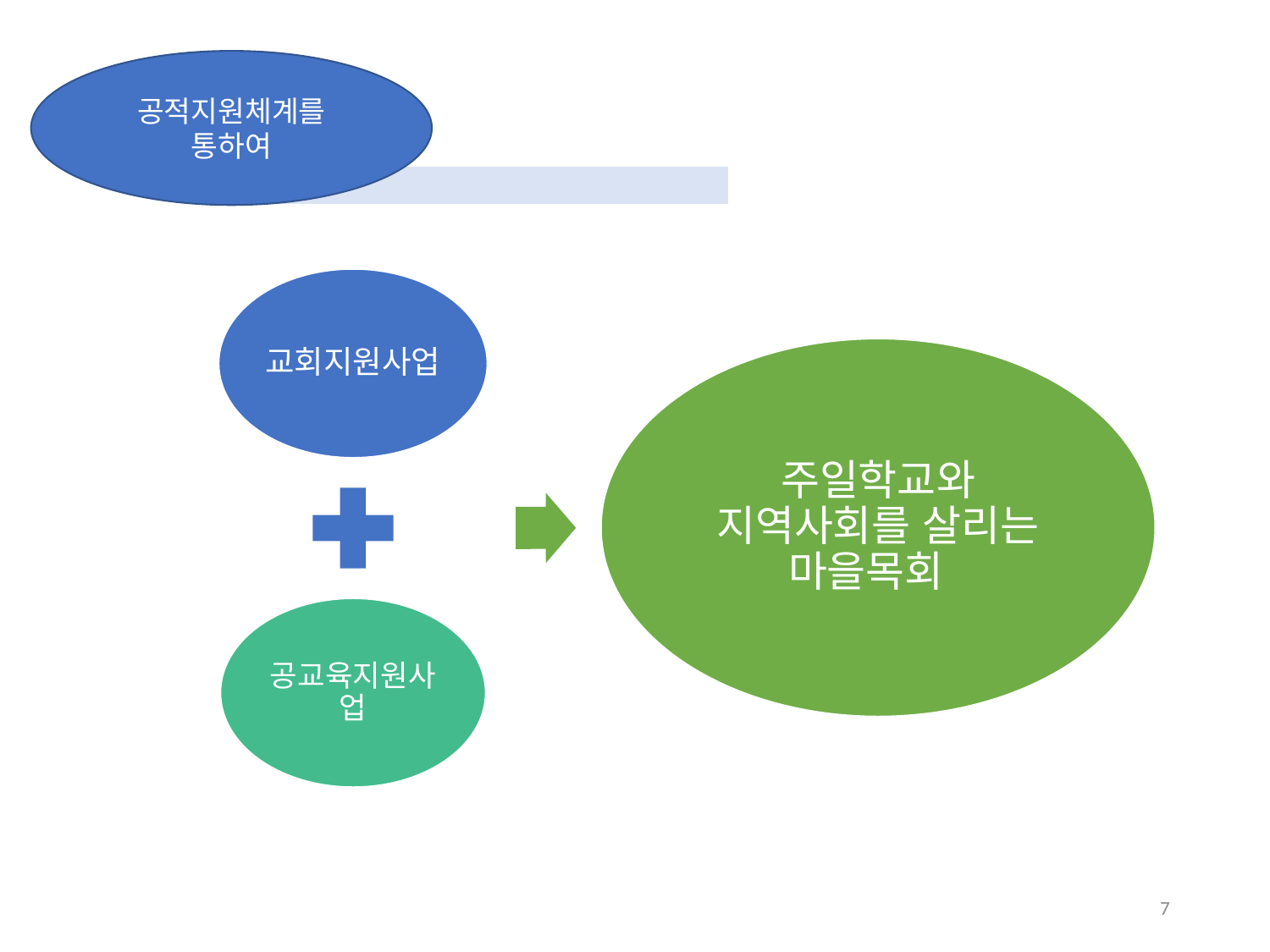

공적지원체계를 통하여
Ⅱ. 법인사업소개

교회지원사업

공교육지원사업

주일학교와 지역사회를 살리는 마을목회
학생지원
교육지원
학부모지원
교사지원
문화지원
7